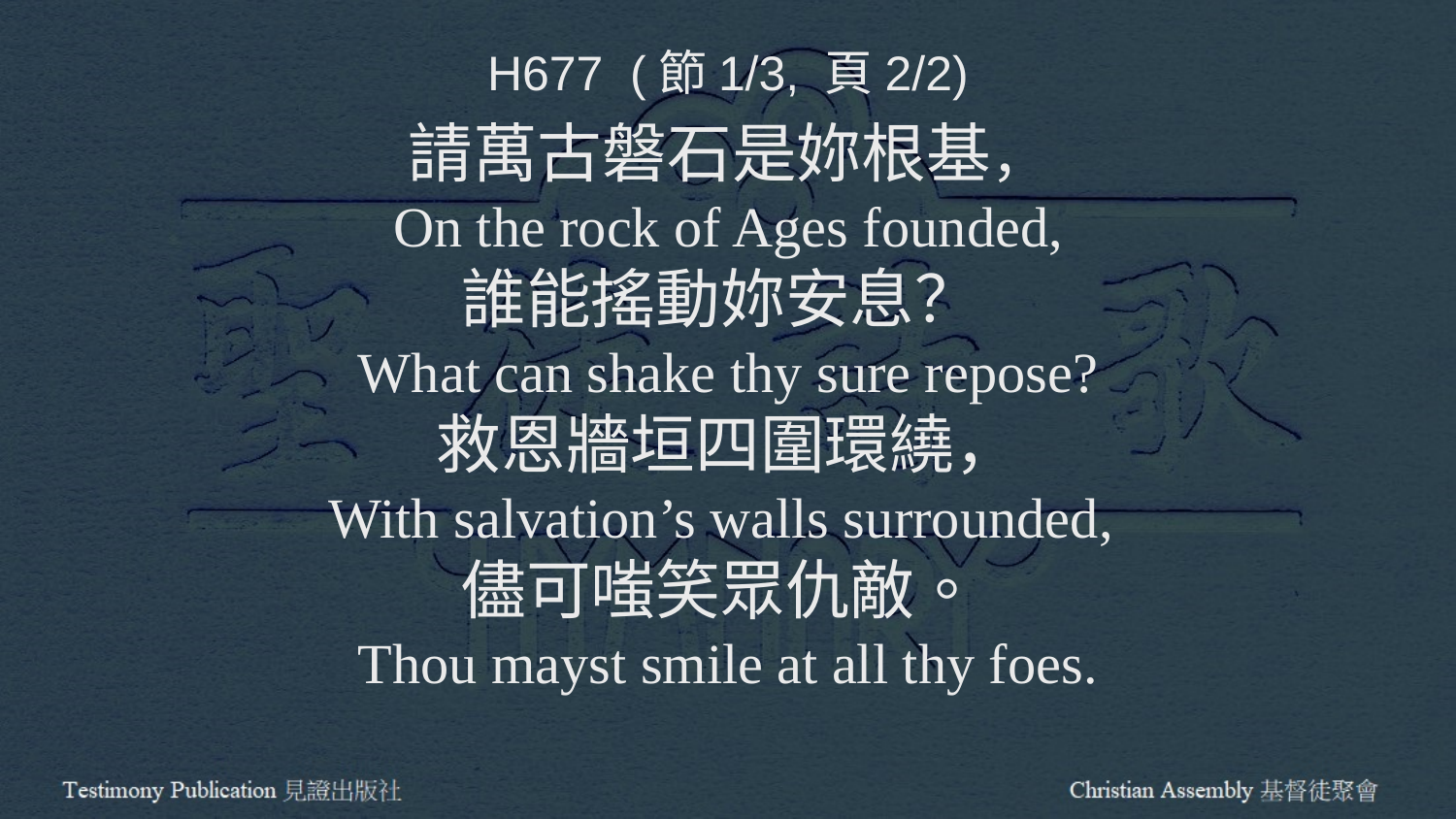

H677  (節1/3, 頁2/2)
請萬古磐石是妳根基，
On the rock of Ages founded,
誰能搖動妳安息？
What can shake thy sure repose?
救恩牆垣四圍環繞，
With salvation’s walls surrounded,
儘可嗤笑眾仇敵。
Thou mayst smile at all thy foes.